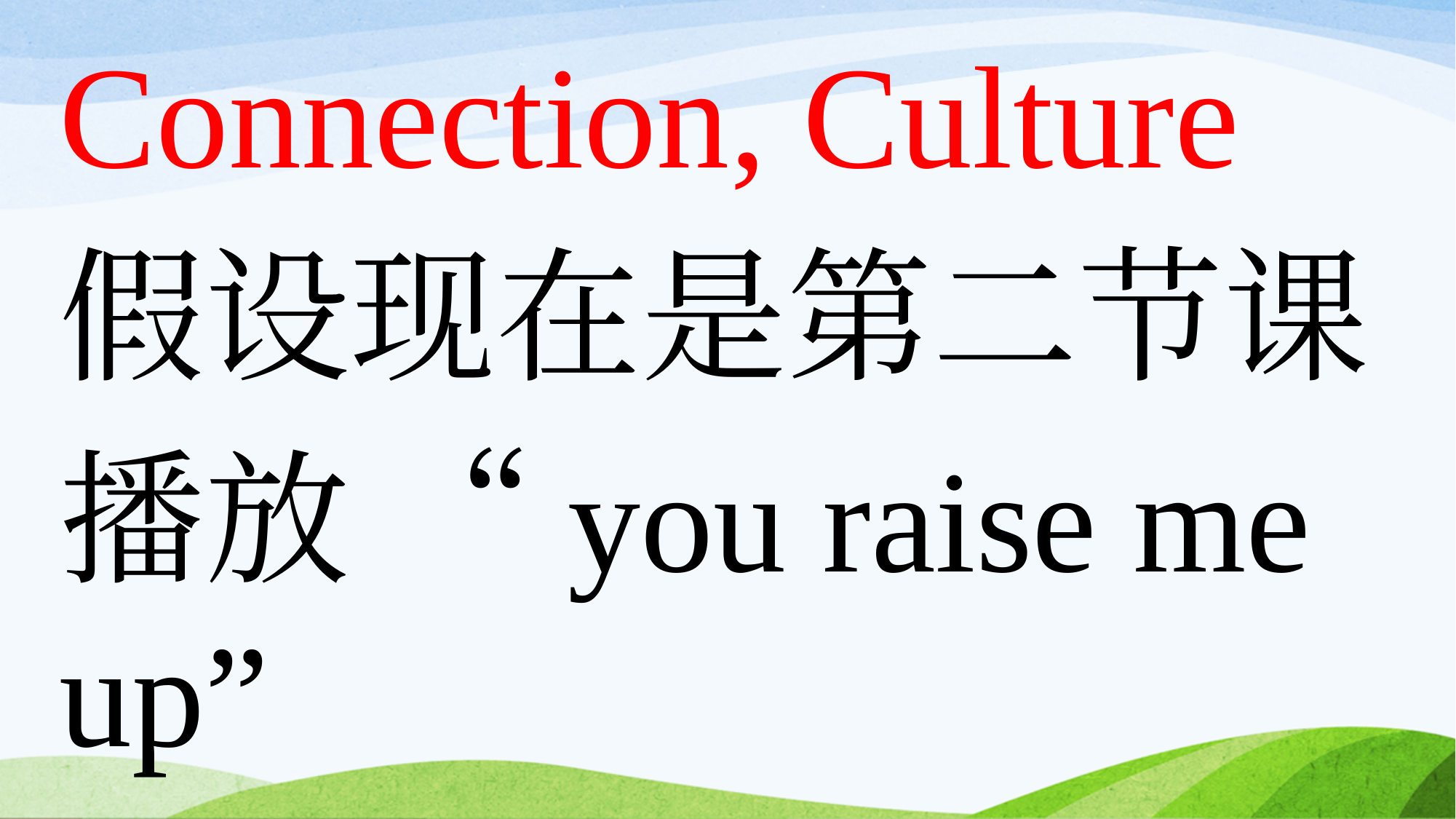

Connection, Culture
假设现在是第二节课
播放 “you raise me up”